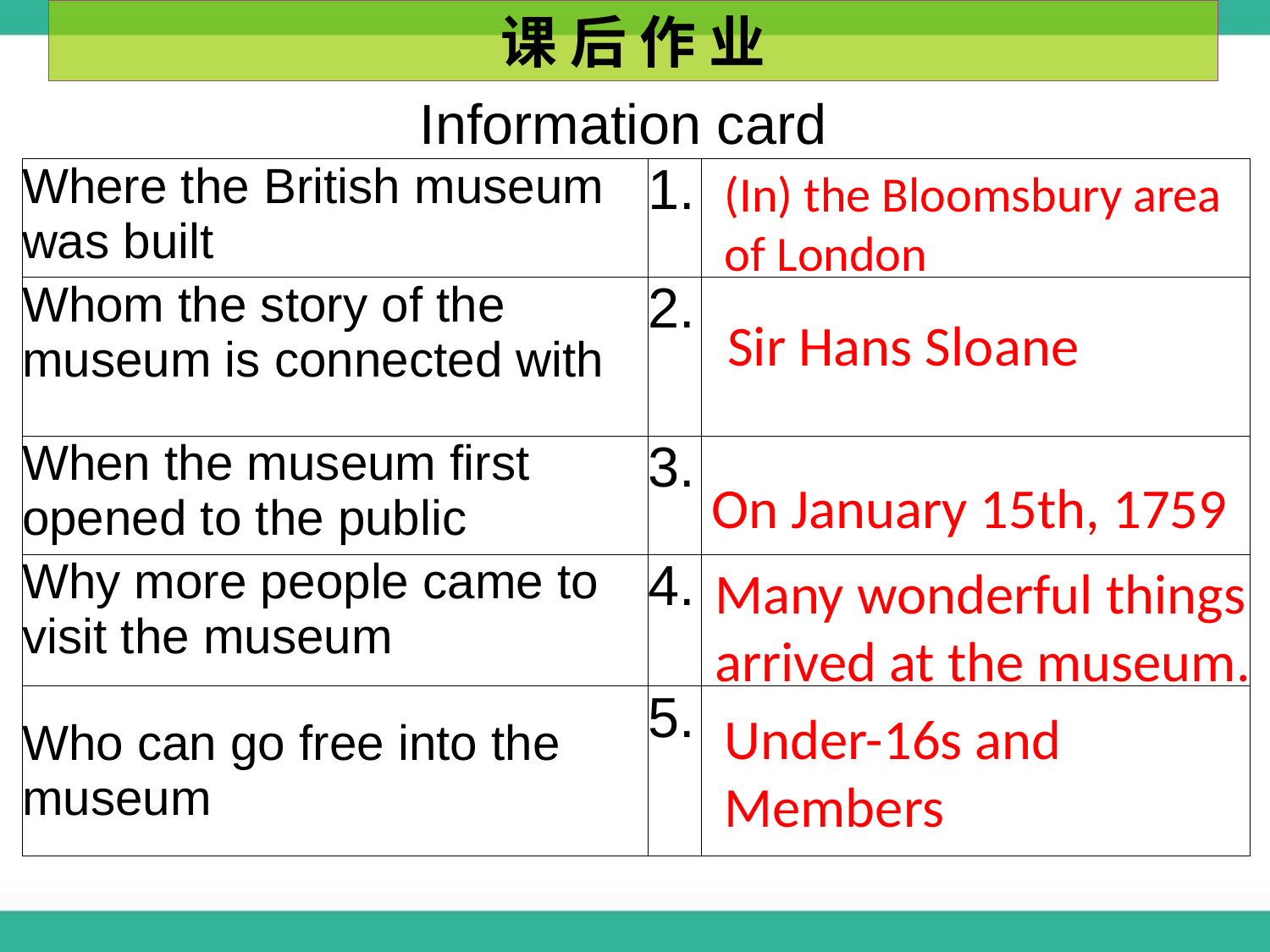

课 后 作 业
Information card
(In) the Bloomsbury area of London
| Where the British museum was built | 1. |  |
| --- | --- | --- |
| Whom the story of the museum is connected with | 2. |  |
| When the museum first opened to the public | 3. |  |
| Why more people came to visit the museum | 4. |  |
| Who can go free into the museum | 5. |  |
 Sir Hans Sloane
On January 15th, 1759
Many wonderful things arrived at the museum.
Under-16s and Members